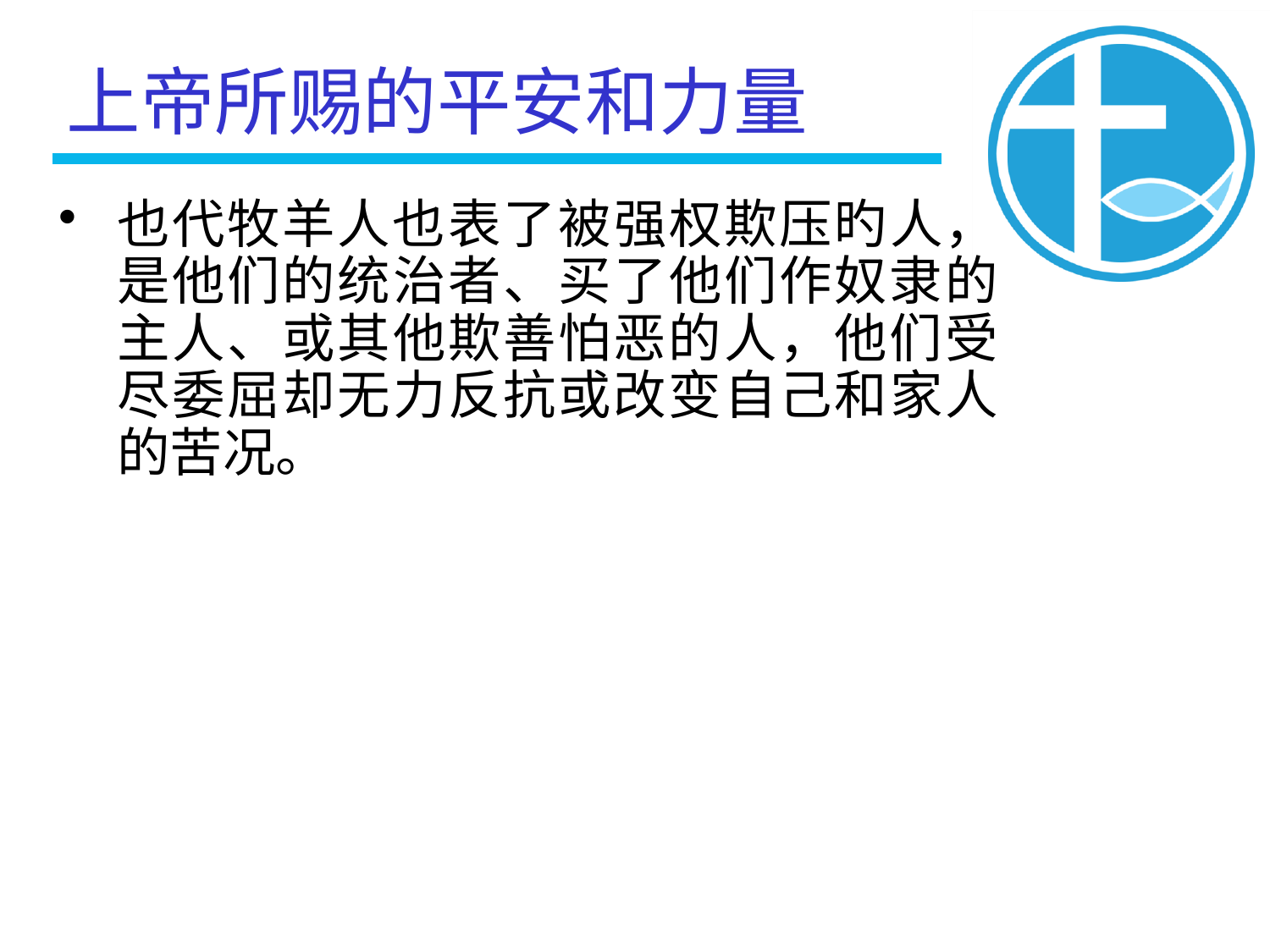

上帝所赐的平安和力量
也代牧羊人也表了被强权欺压旳人，是他们的统治者、买了他们作奴隶的主人、或其他欺善怕恶的人，他们受尽委屈却无力反抗或改变自己和家人的苦况。